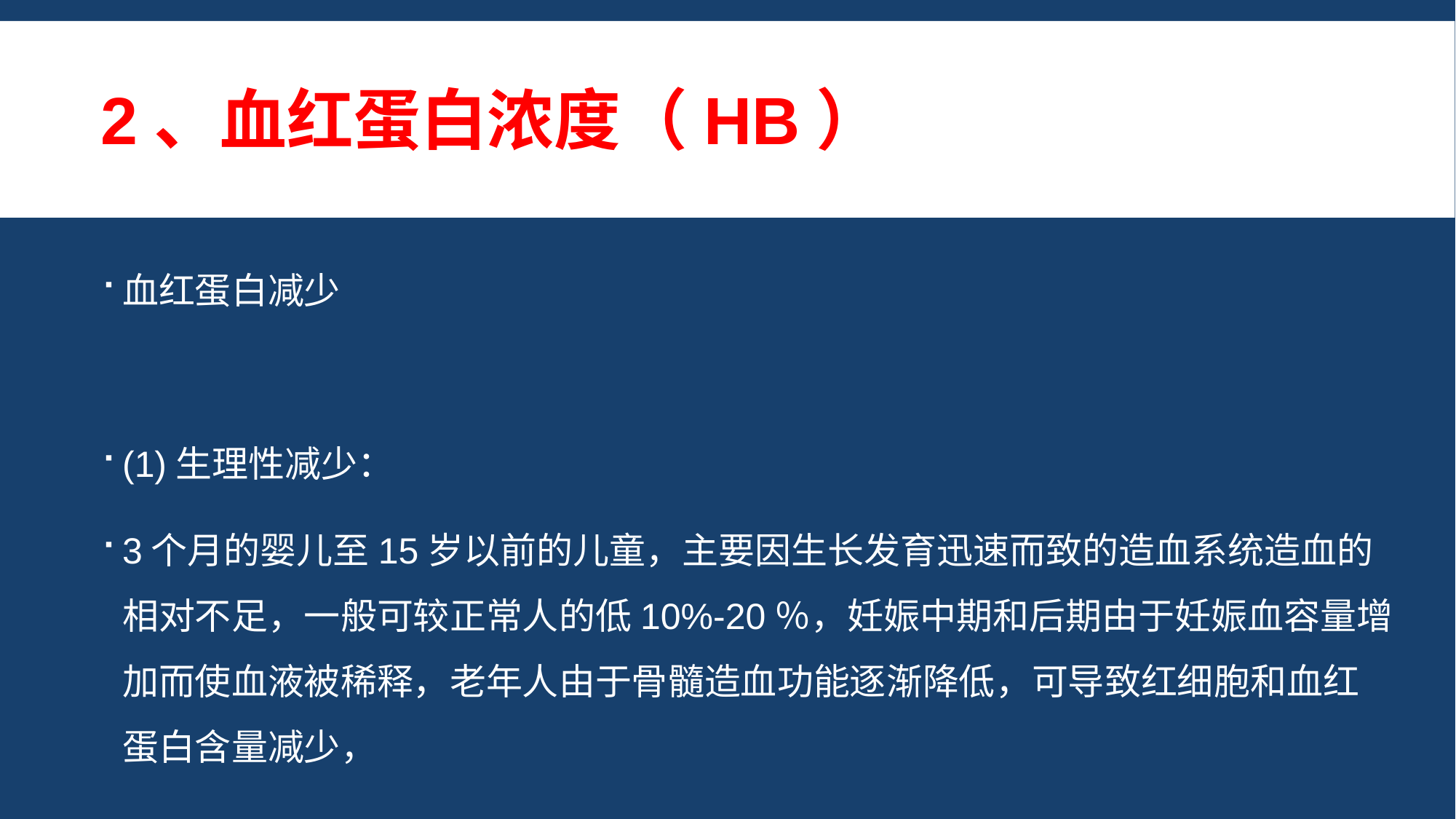

# 2、血红蛋白浓度（Hb）
血红蛋白减少

(1)生理性减少：
3个月的婴儿至15岁以前的儿童，主要因生长发育迅速而致的造血系统造血的相对不足，一般可较正常人的低10%-20％，妊娠中期和后期由于妊娠血容量增加而使血液被稀释，老年人由于骨髓造血功能逐渐降低，可导致红细胞和血红蛋白含量减少，